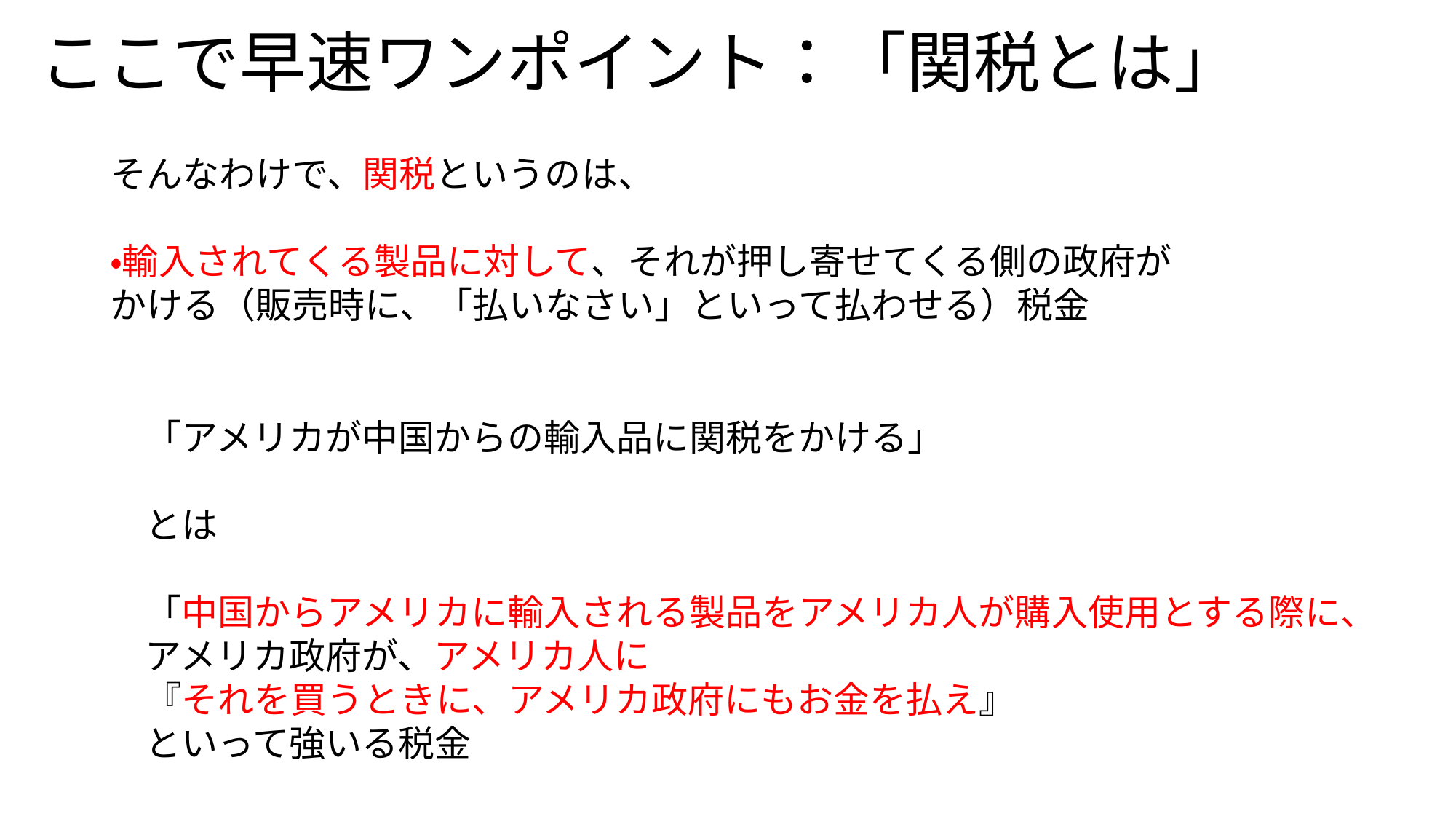

ここで早速ワンポイント：「関税とは」
そんなわけで、関税というのは、

・輸入されてくる製品に対して、それが押し寄せてくる側の政府が
かける（販売時に、「払いなさい」といって払わせる）税金
「アメリカが中国からの輸入品に関税をかける」

とは

「中国からアメリカに輸入される製品をアメリカ人が購入使用とする際に、
アメリカ政府が、アメリカ人に
『それを買うときに、アメリカ政府にもお金を払え』
といって強いる税金